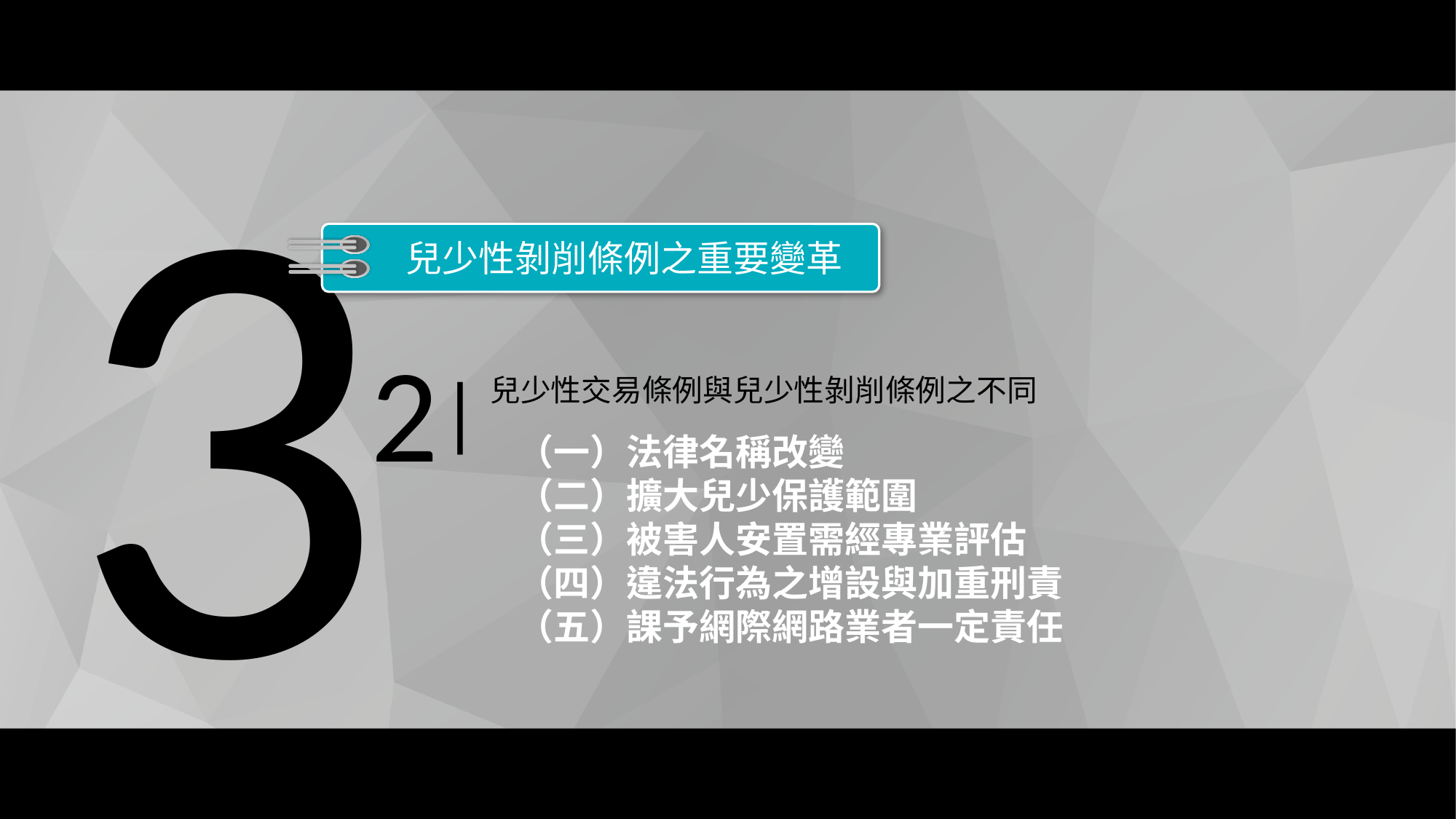

3

兒少性剝削條例之重要變革
2
|
兒少性交易條例與兒少性剝削條例之不同
（一）法律名稱改變
（二）擴大兒少保護範圍
（三）被害人安置需經專業評估
（四）違法行為之增設與加重刑責
（五）課予網際網路業者一定責任